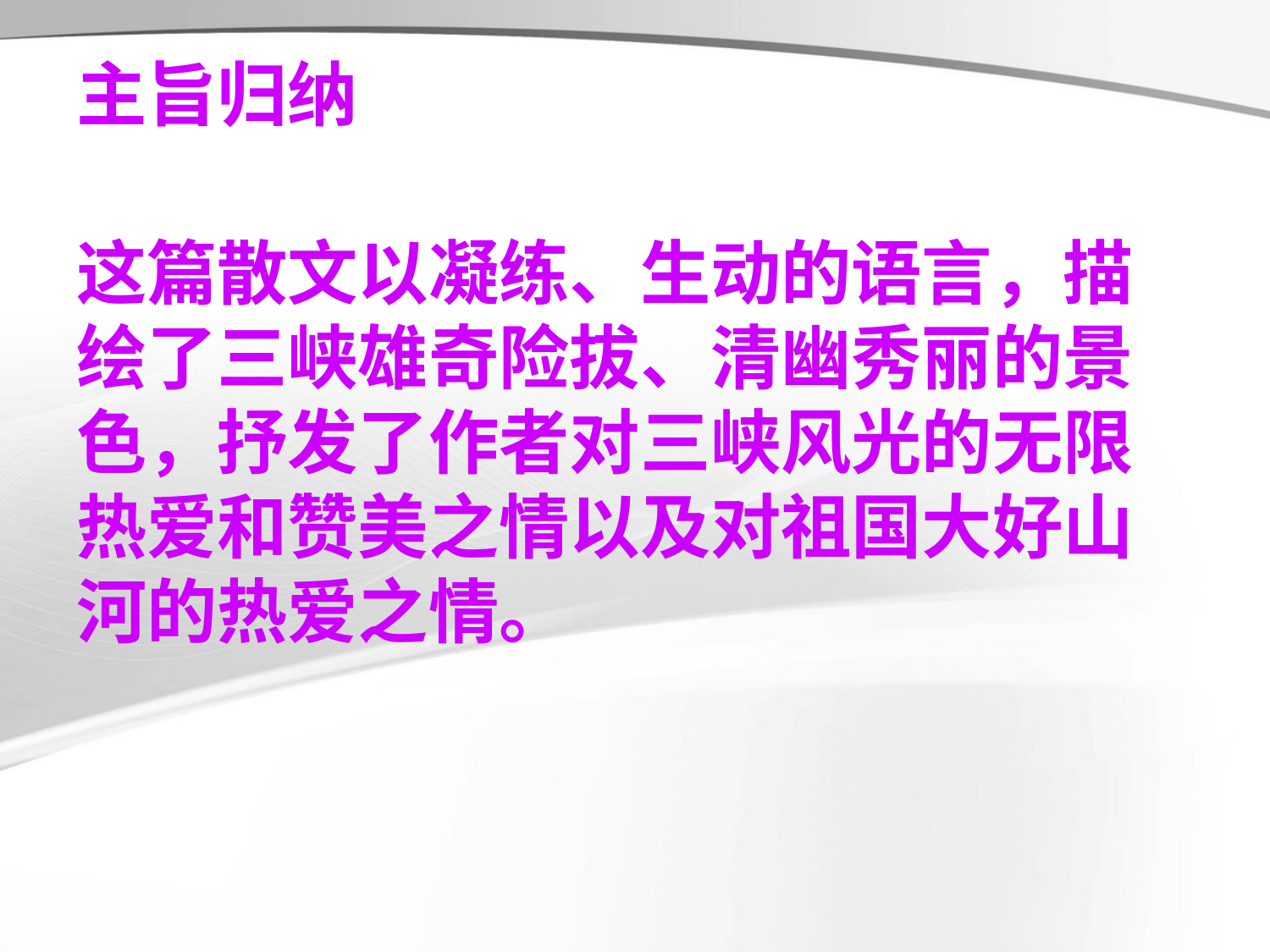

# 主旨归纳
这篇散文以凝练、生动的语言，描绘了三峡雄奇险拔、清幽秀丽的景色，抒发了作者对三峡风光的无限热爱和赞美之情以及对祖国大好山河的热爱之情。